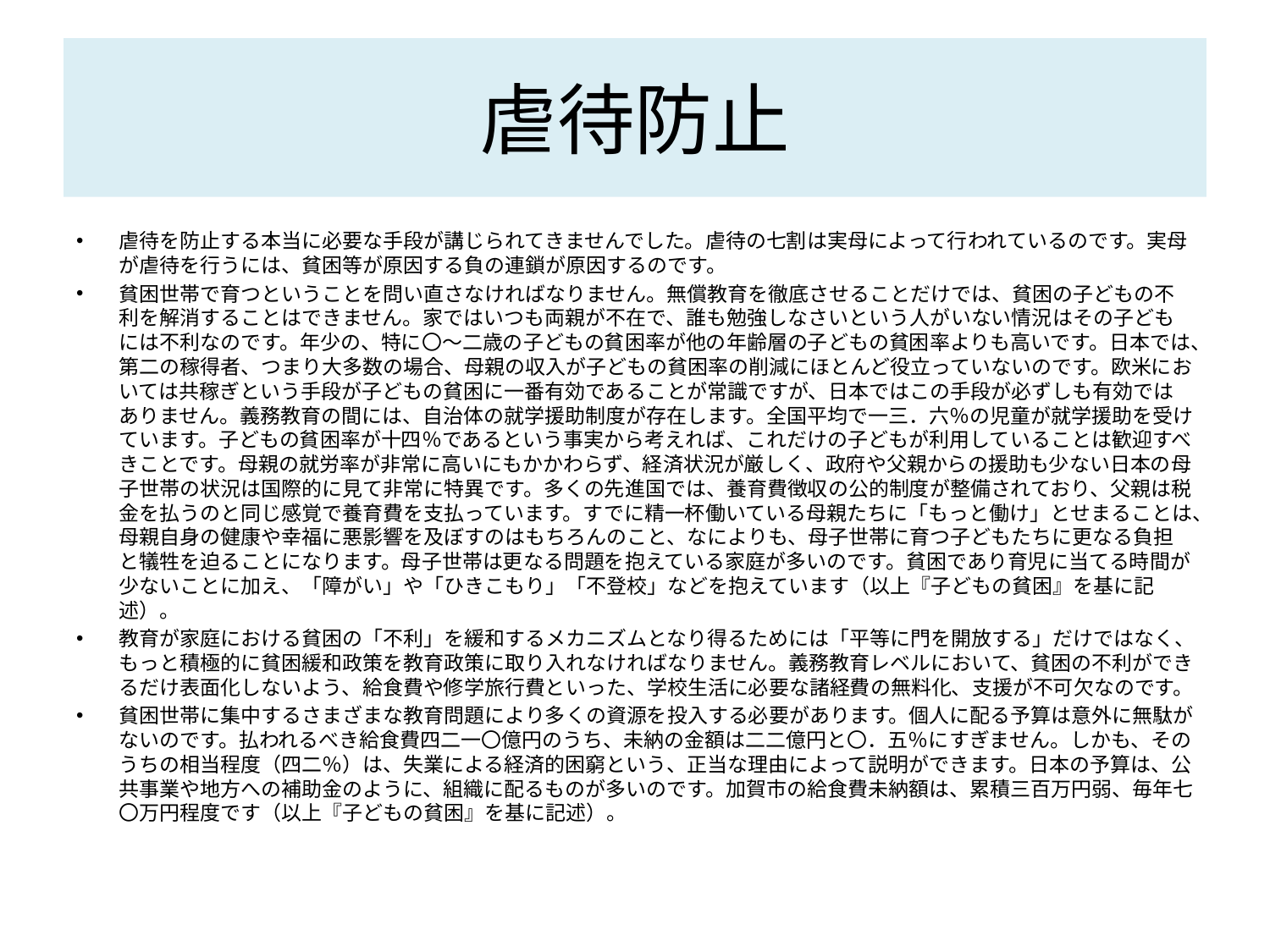

# 虐待防止
虐待を防止する本当に必要な手段が講じられてきませんでした。虐待の七割は実母によって行われているのです。実母が虐待を行うには、貧困等が原因する負の連鎖が原因するのです。
貧困世帯で育つということを問い直さなければなりません。無償教育を徹底させることだけでは、貧困の子どもの不利を解消することはできません。家ではいつも両親が不在で、誰も勉強しなさいという人がいない情況はその子どもには不利なのです。年少の、特に〇～二歳の子どもの貧困率が他の年齢層の子どもの貧困率よりも高いです。日本では、第二の稼得者、つまり大多数の場合、母親の収入が子どもの貧困率の削減にほとんど役立っていないのです。欧米においては共稼ぎという手段が子どもの貧困に一番有効であることが常識ですが、日本ではこの手段が必ずしも有効ではありません。義務教育の間には、自治体の就学援助制度が存在します。全国平均で一三．六％の児童が就学援助を受けています。子どもの貧困率が十四％であるという事実から考えれば、これだけの子どもが利用していることは歓迎すべきことです。母親の就労率が非常に高いにもかかわらず、経済状況が厳しく、政府や父親からの援助も少ない日本の母子世帯の状況は国際的に見て非常に特異です。多くの先進国では、養育費徴収の公的制度が整備されており、父親は税金を払うのと同じ感覚で養育費を支払っています。すでに精一杯働いている母親たちに「もっと働け」とせまることは、母親自身の健康や幸福に悪影響を及ぼすのはもちろんのこと、なによりも、母子世帯に育つ子どもたちに更なる負担と犠牲を迫ることになります。母子世帯は更なる問題を抱えている家庭が多いのです。貧困であり育児に当てる時間が少ないことに加え、「障がい」や「ひきこもり」「不登校」などを抱えています（以上『子どもの貧困』を基に記述）。
教育が家庭における貧困の「不利」を緩和するメカニズムとなり得るためには「平等に門を開放する」だけではなく、もっと積極的に貧困緩和政策を教育政策に取り入れなければなりません。義務教育レベルにおいて、貧困の不利ができるだけ表面化しないよう、給食費や修学旅行費といった、学校生活に必要な諸経費の無料化、支援が不可欠なのです。
貧困世帯に集中するさまざまな教育問題により多くの資源を投入する必要があります。個人に配る予算は意外に無駄がないのです。払われるべき給食費四二一〇億円のうち、未納の金額は二二億円と〇．五％にすぎません。しかも、そのうちの相当程度（四二％）は、失業による経済的困窮という、正当な理由によって説明ができます。日本の予算は、公共事業や地方への補助金のように、組織に配るものが多いのです。加賀市の給食費未納額は、累積三百万円弱、毎年七〇万円程度です（以上『子どもの貧困』を基に記述）。